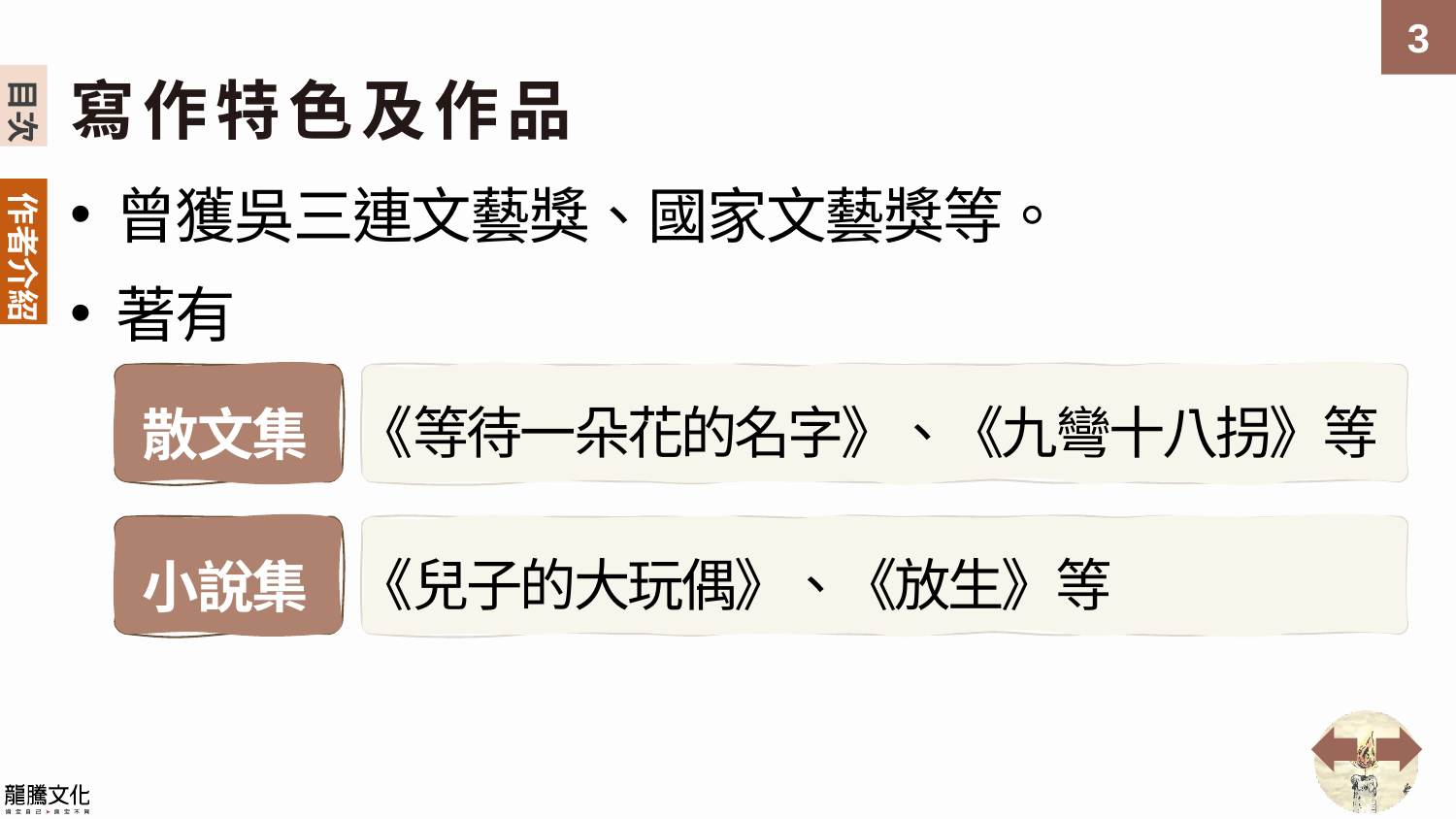

寫作特色及作品
曾獲吳三連文藝獎、國家文藝獎等。
著有

《等待一朵花的名字》、《九彎十八拐》等
散文集

《兒子的大玩偶》、《放生》等
小說集